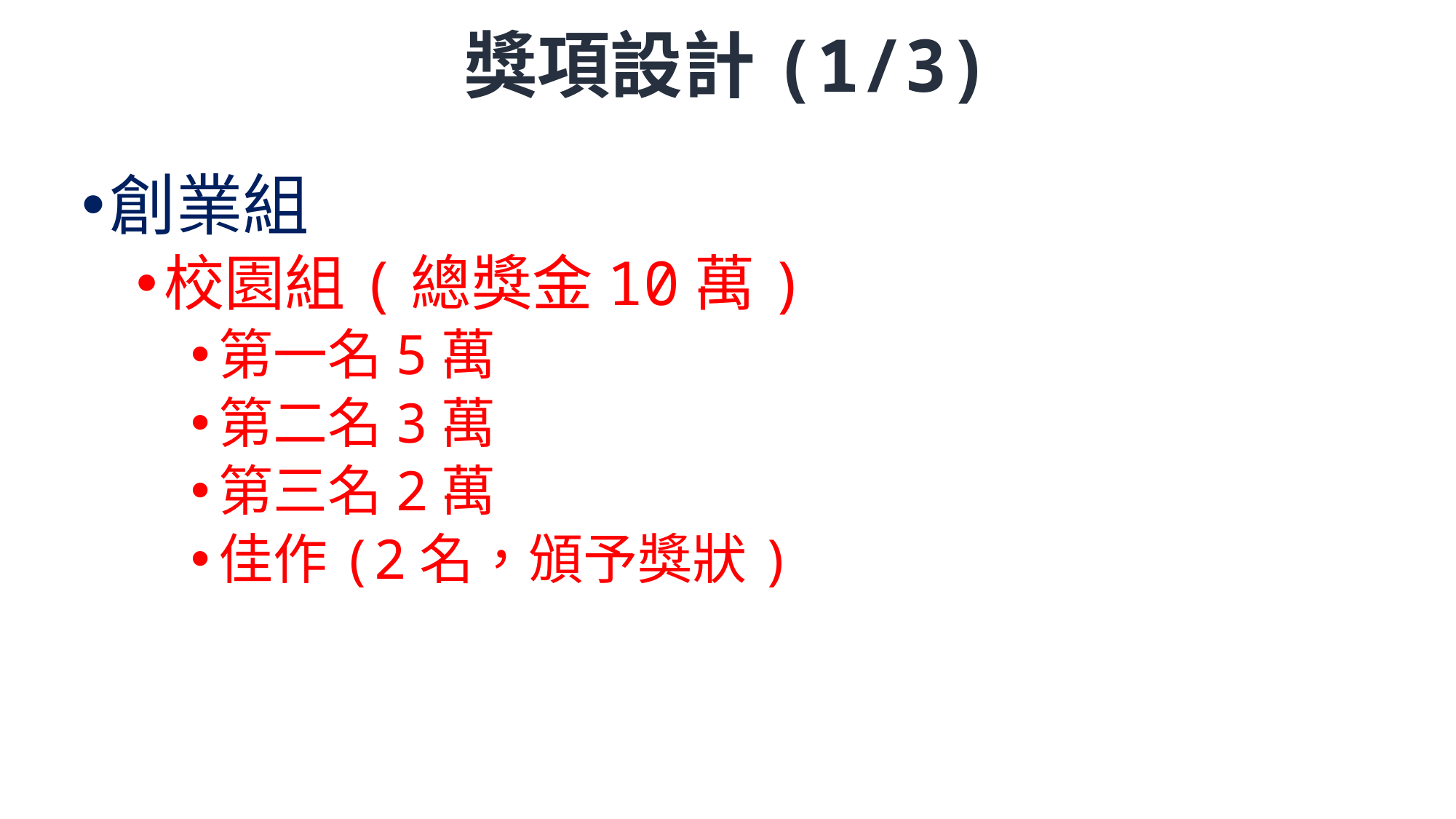

# 獎項設計(1/3)
創業組
校園組(總獎金10萬)
第一名5萬
第二名3萬
第三名2萬
佳作(2名，頒予獎狀)